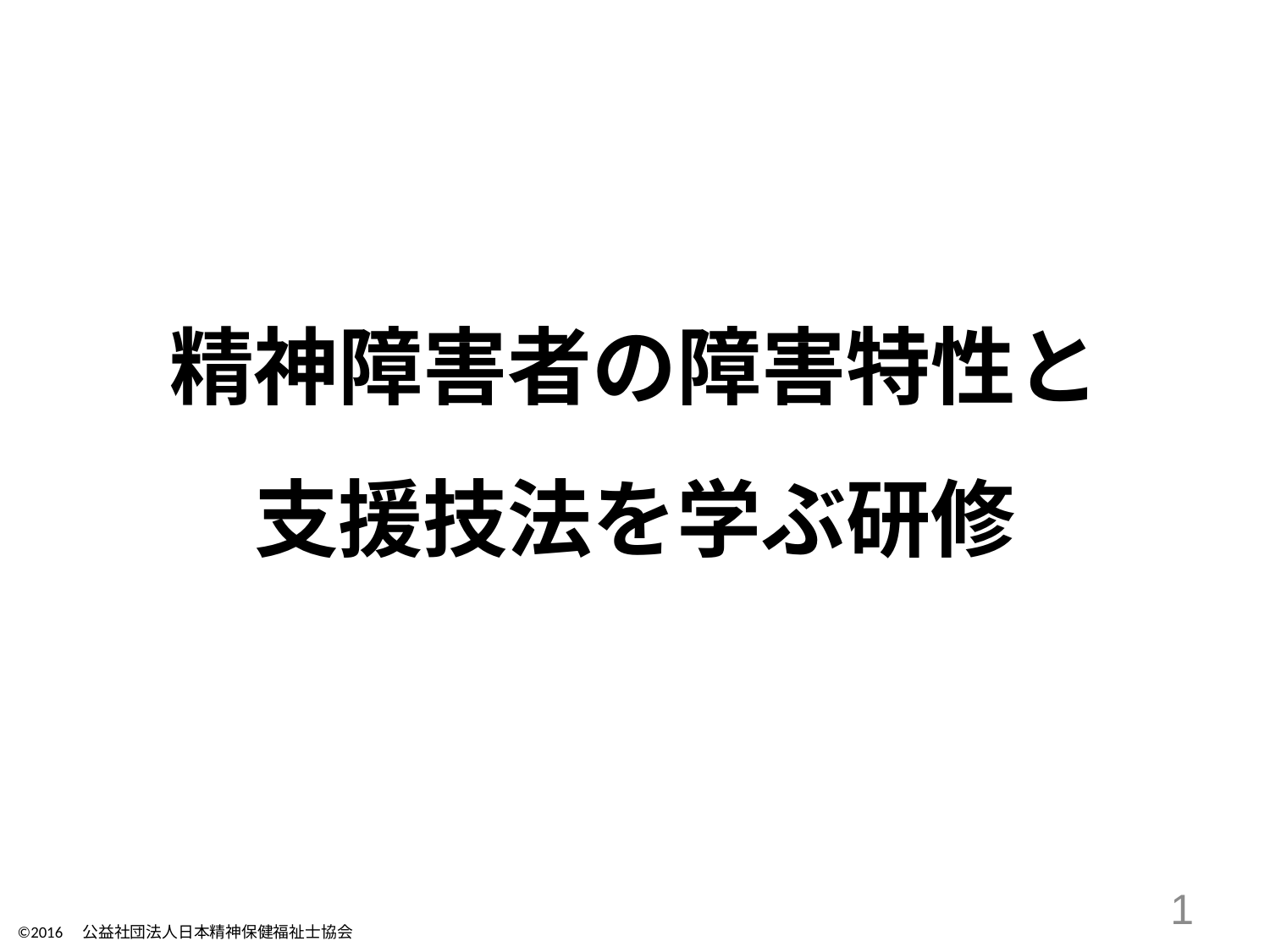

# 精神障害者の障害特性と 支援技法を学ぶ研修
1
©2016　公益社団法人日本精神保健福祉士協会